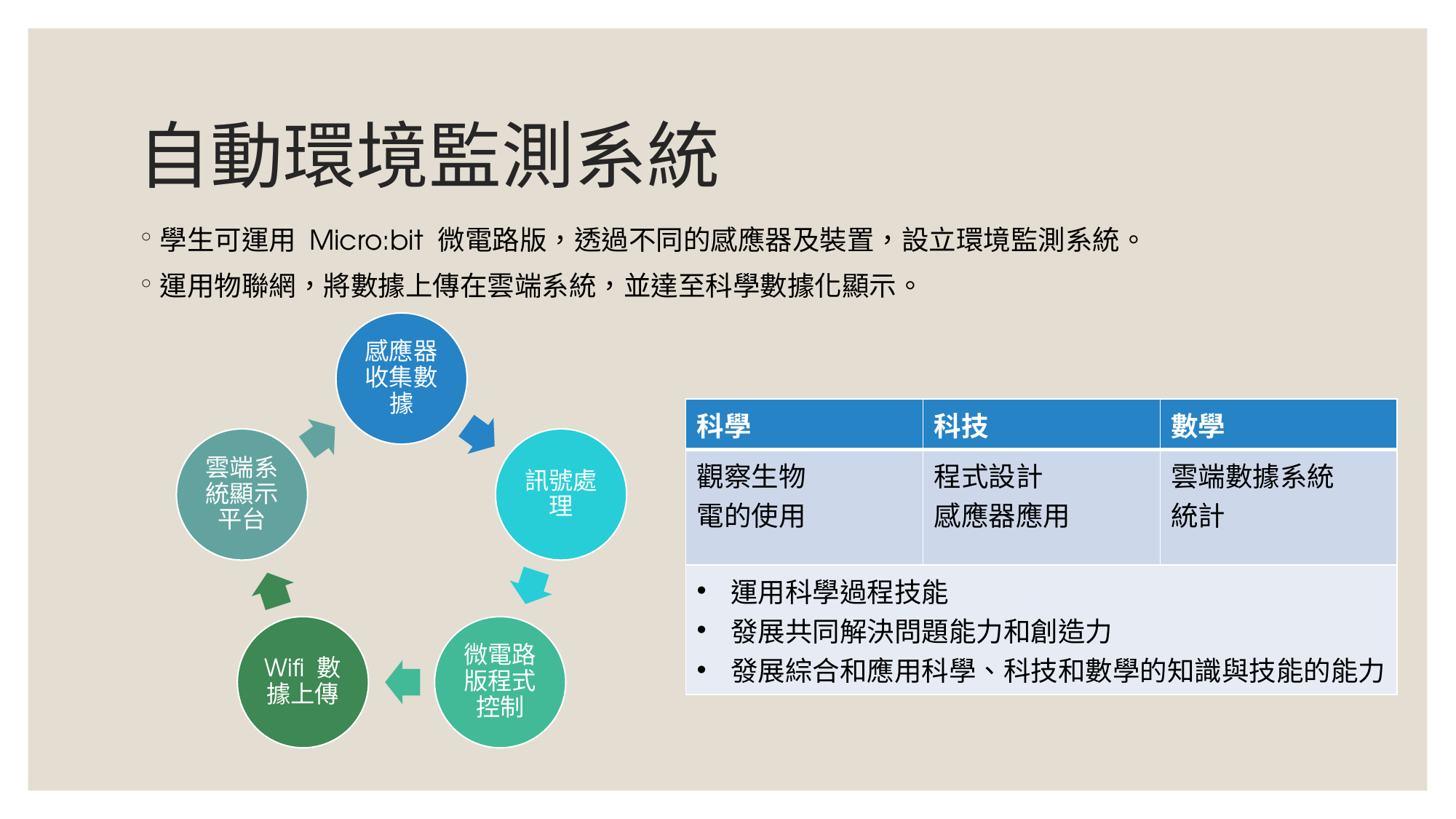

# 自動環境監測系統
學生可運用 Micro:bit 微電路版，透過不同的感應器及裝置，設立環境監測系統。
運用物聯網，將數據上傳在雲端系統，並達至科學數據化顯示。
感應器收集數據

訊號處理

微電路版程式控制

Wifi 數據上傳

雲端系統顯示平台

| 科學 | 科技 | 數學 |
| --- | --- | --- |
| 觀察生物 電的使用 | 程式設計 感應器應用 | 雲端數據系統 統計 |
| 運用科學過程技能 發展共同解決問題能力和創造力 發展綜合和應用科學、科技和數學的知識與技能的能力 |  |  |